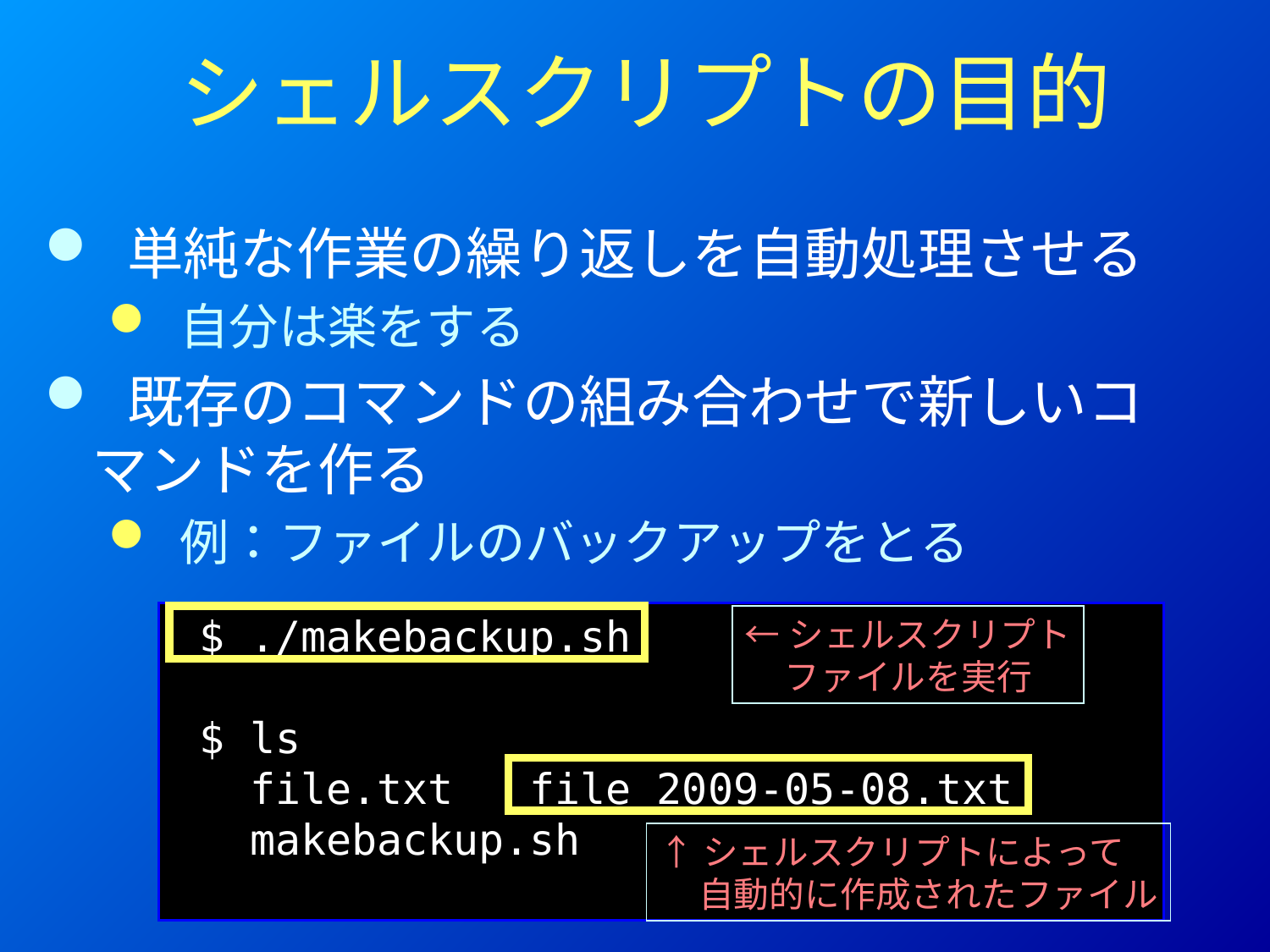

# シェルスクリプトの目的
 単純な作業の繰り返しを自動処理させる
 自分は楽をする
 既存のコマンドの組み合わせで新しいコマンドを作る
 例：ファイルのバックアップをとる

$ ./makebackup.sh

$ ls
  file.txt   file_2009-05-08.txt
  makebackup.sh

←シェルスクリプト
    ファイルを実行

↑シェルスクリプトによって
    自動的に作成されたファイル